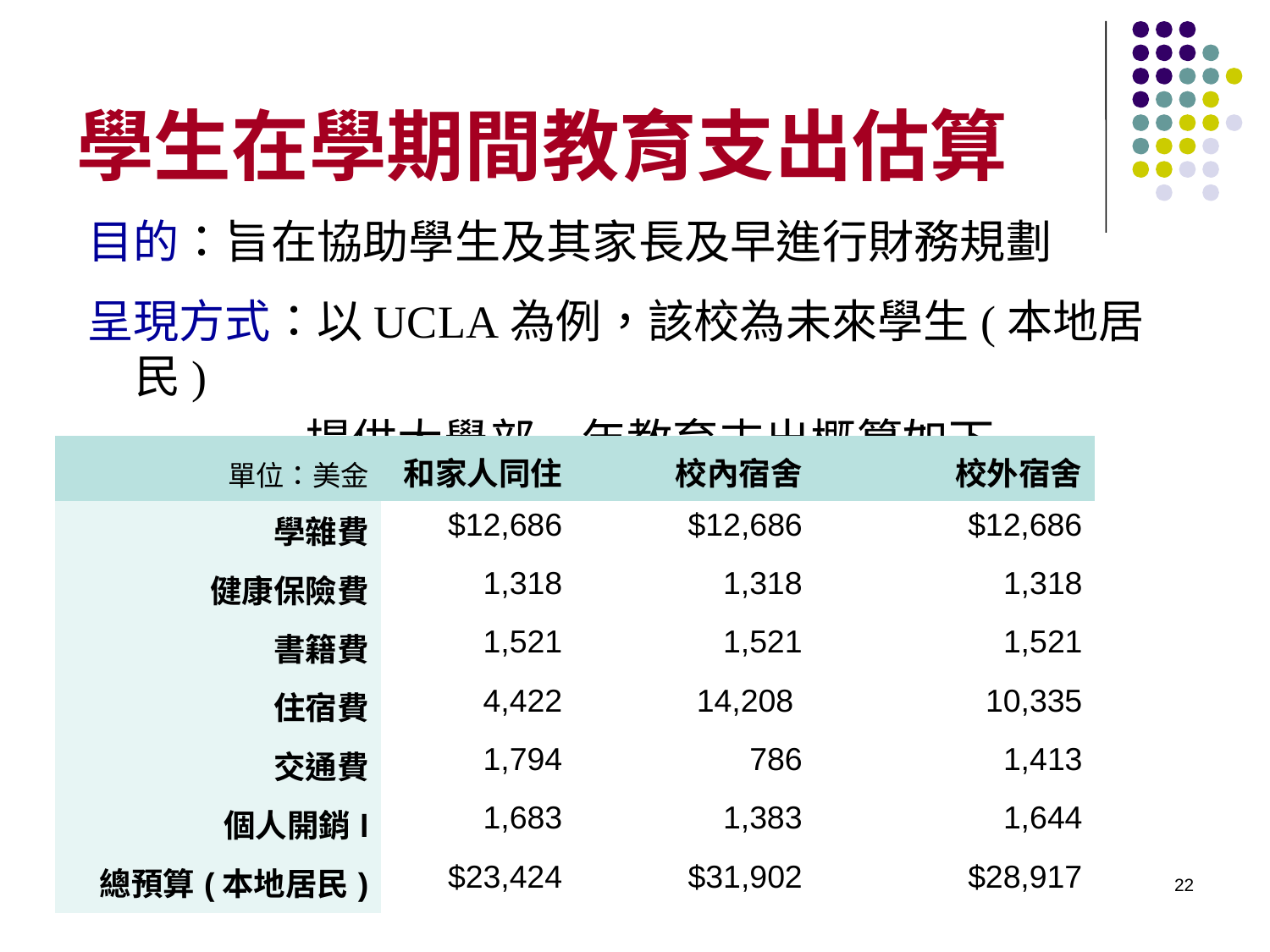

# 學生在學期間教育支出估算
目的：旨在協助學生及其家長及早進行財務規劃
呈現方式：以UCLA為例，該校為未來學生(本地居民)
                    提供大學部一年教育支出概算如下
| 單位：美金 | 和家人同住 | 校內宿舍 | 校外宿舍 |
| --- | --- | --- | --- |
| 學雜費 | $12,686 | $12,686 | $12,686 |
| 健康保險費 | 1,318 | 1,318 | 1,318 |
| 書籍費 | 1,521 | 1,521 | 1,521 |
| 住宿費 | 4,422 | 14,208 | 10,335 |
| 交通費 | 1,794 | 786 | 1,413 |
| 個人開銷l | 1,683 | 1,383 | 1,644 |
| 總預算(本地居民) | $23,424 | $31,902 | $28,917 |

22